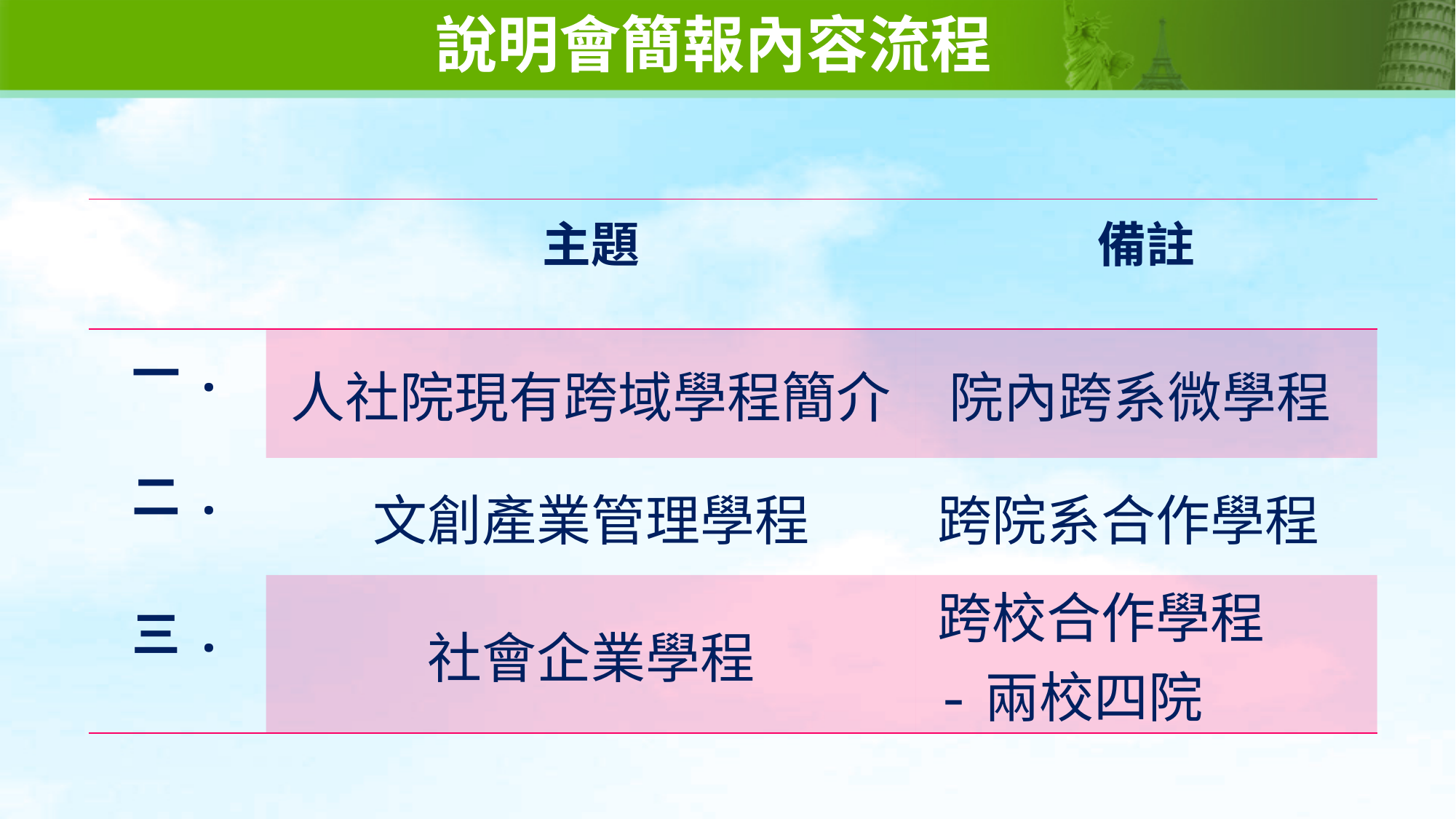

# 說明會簡報內容流程

|  | 主題 | 備註 |
| --- | --- | --- |
| 一. | 人社院現有跨域學程簡介 | 院內跨系微學程 |
| 二. | 文創產業管理學程 | 跨院系合作學程 |
| 三. | 社會企業學程 | 跨校合作學程 -兩校四院 |